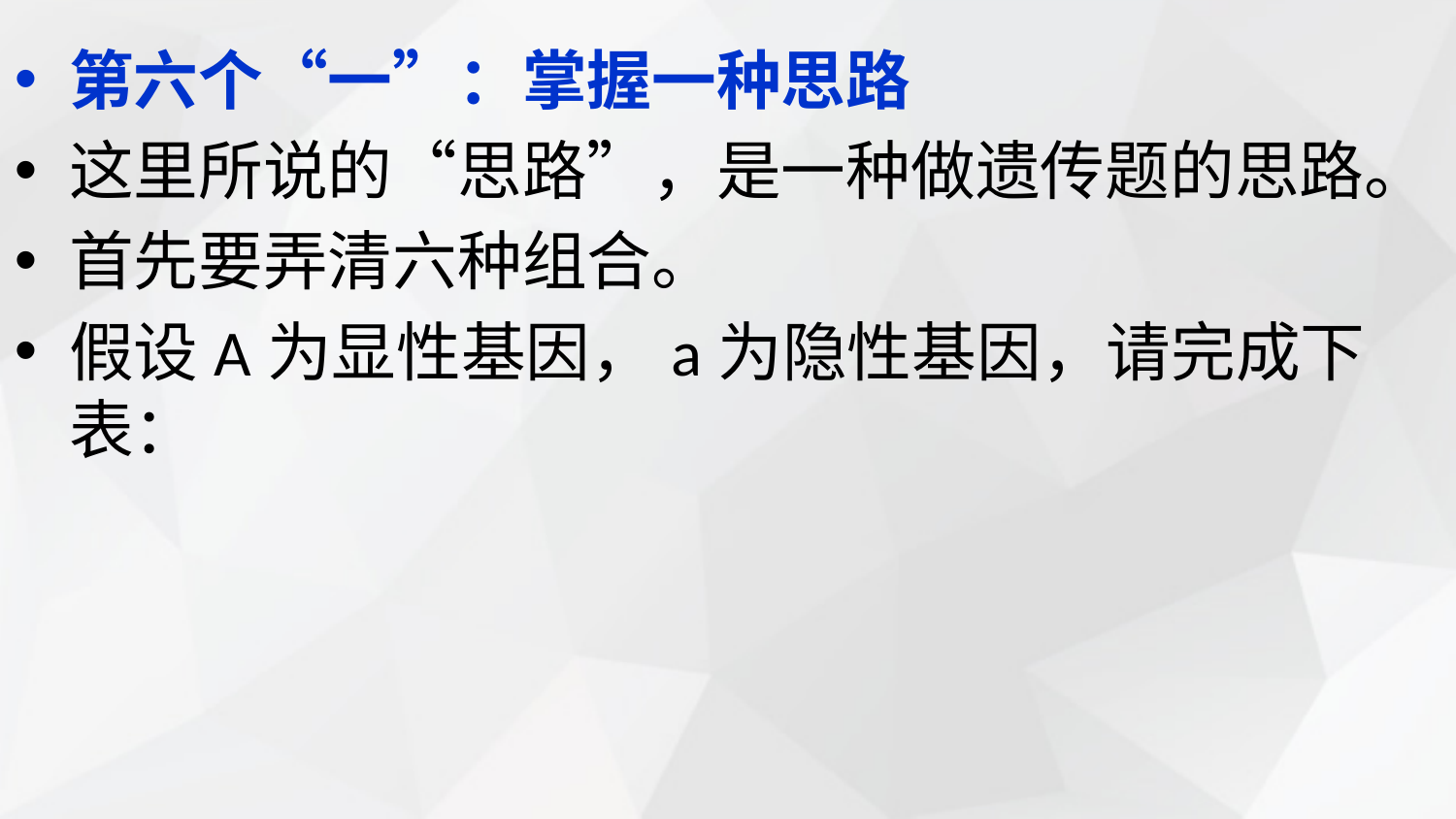

第六个“一”：掌握一种思路
这里所说的“思路”，是一种做遗传题的思路。
首先要弄清六种组合。
假设A为显性基因，a为隐性基因，请完成下表：